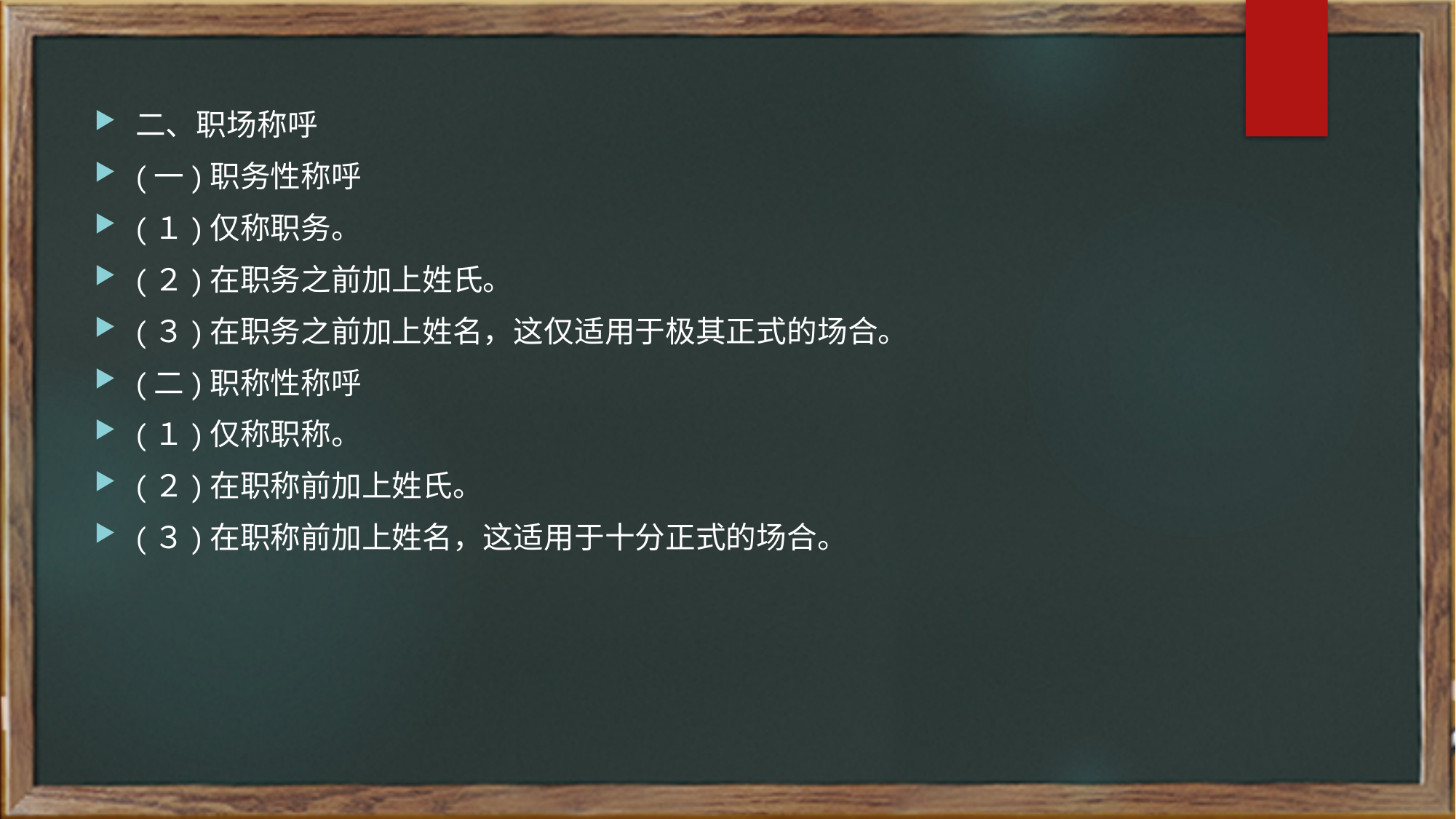

二、职场称呼
(一)职务性称呼
(１)仅称职务。
(２)在职务之前加上姓氏。
(３)在职务之前加上姓名，这仅适用于极其正式的场合。
(二)职称性称呼
(１)仅称职称。
(２)在职称前加上姓氏。
(３)在职称前加上姓名，这适用于十分正式的场合。